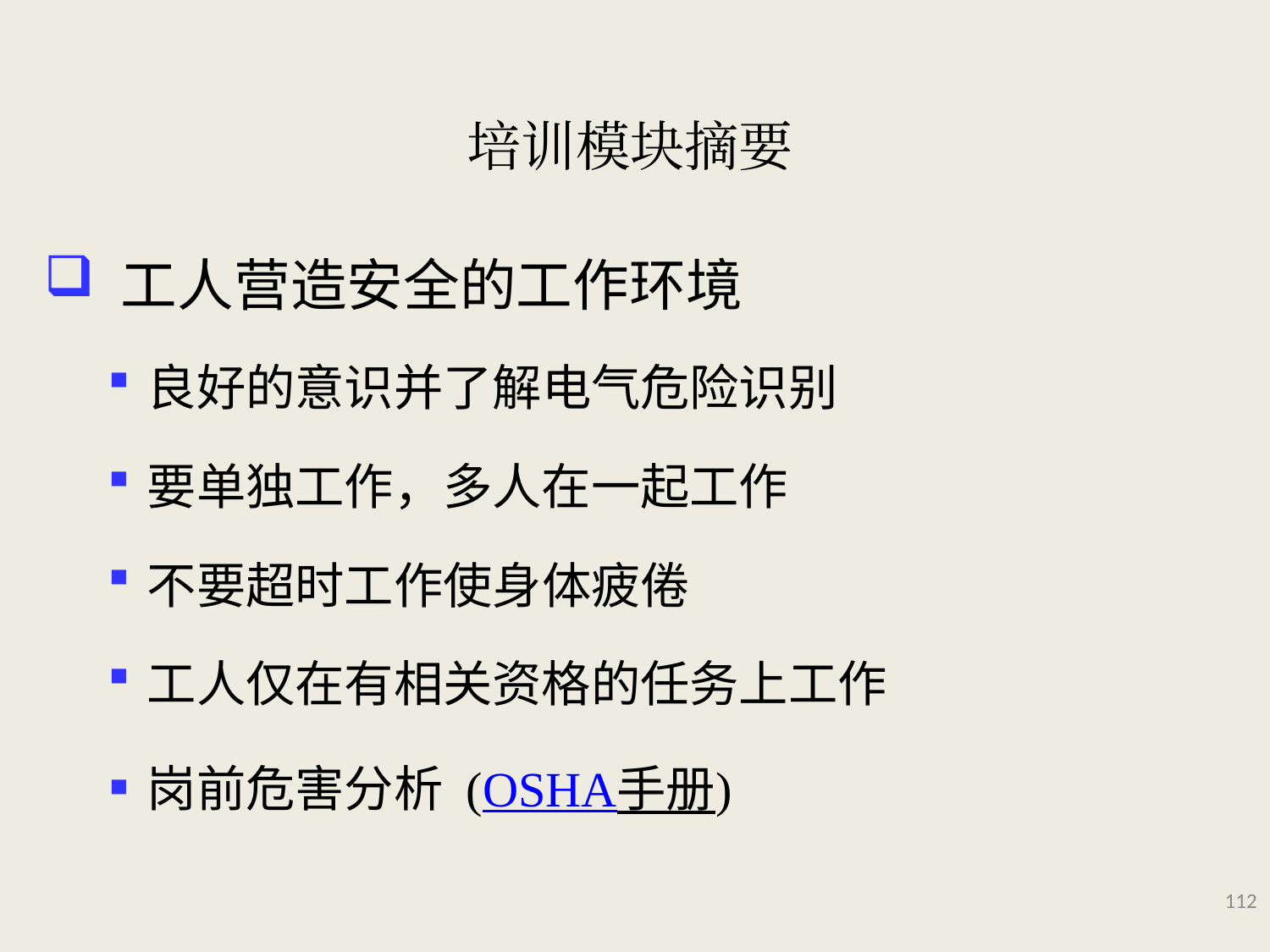

# 培训模块摘要
 工人营造安全的工作环境
良好的意识并了解电气危险识别
要单独工作，多人在一起工作
不要超时工作使身体疲倦
工人仅在有相关资格的任务上工作
岗前危害分析 (OSHA手册)

112